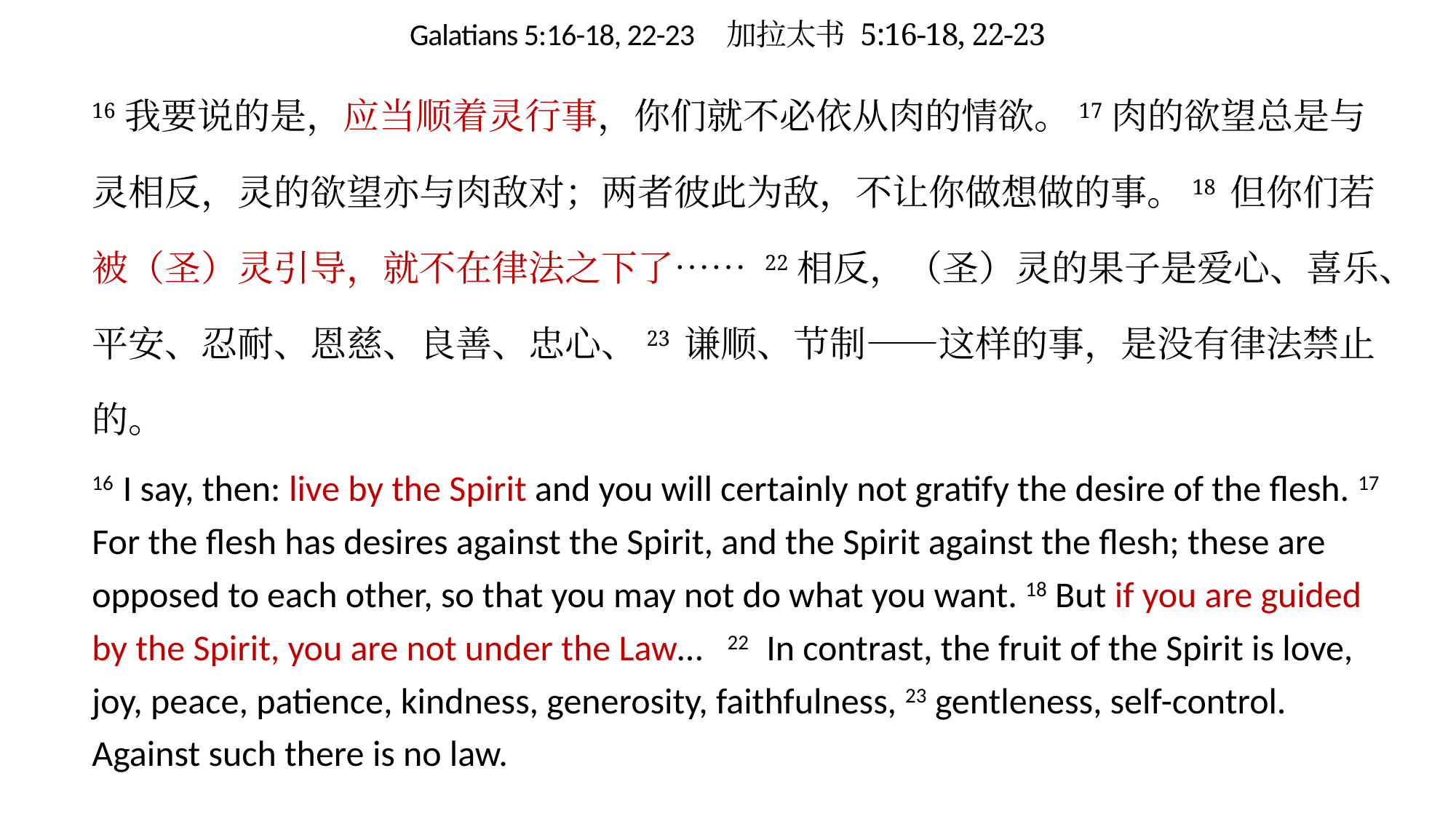

# Galatians 5:16-18, 22-23    加拉太书 5:16-18, 22-23
16我要说的是，应当顺着灵行事，你们就不必依从肉的情欲。17肉的欲望总是与灵相反，灵的欲望亦与肉敌对；两者彼此为敌，不让你做想做的事。18 但你们若被（圣）灵引导，就不在律法之下了…… 22相反，（圣）灵的果子是爱心、喜乐、平安、忍耐、恩慈、良善、忠心、23 谦顺、节制——这样的事，是没有律法禁止的。
16  I say, then: live by the Spirit and you will certainly not gratify the desire of the flesh. 17 For the flesh has desires against the Spirit, and the Spirit against the flesh; these are opposed to each other, so that you may not do what you want. 18 But if you are guided by the Spirit, you are not under the Law…   22   In contrast, the fruit of the Spirit is love, joy, peace, patience, kindness, generosity, faithfulness, 23 gentleness, self-control. Against such there is no law.